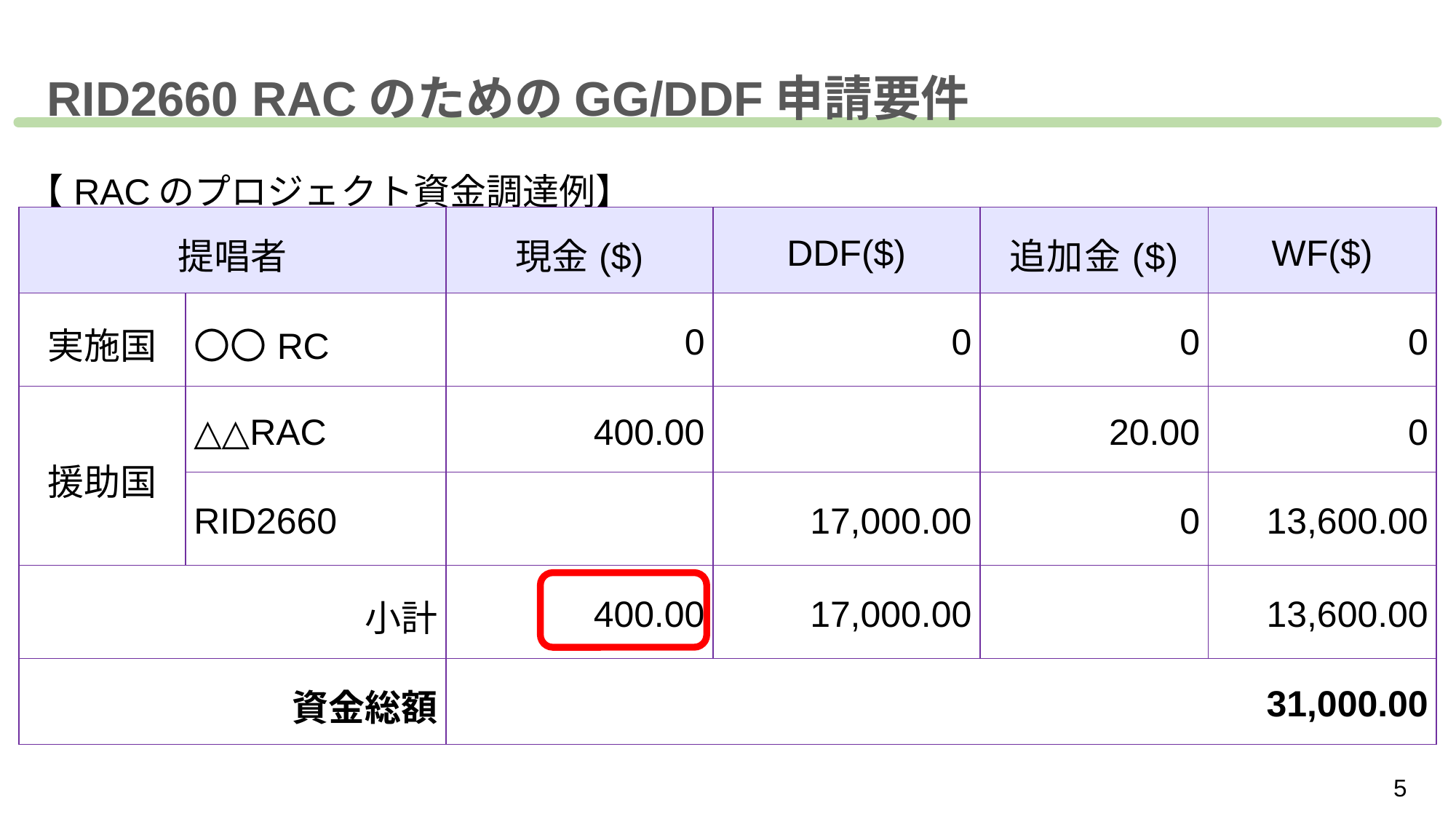

RID2660 RACのためのGG/DDF申請要件
| 【RACのプロジェクト資金調達例】 |  |  |  |  |  |
| --- | --- | --- | --- | --- | --- |
| 提唱者 |  | 現金($) | DDF($) | 追加金($) | WF($) |
| 実施国 | 〇〇RC | 0 | 0 | 0 | 0 |
| 援助国 | △△RAC | 400.00 |  | 20.00 | 0 |
|  | RID2660 |  | 17,000.00 | 0 | 13,600.00 |
| 小計 |  | 400.00 | 17,000.00 |  | 13,600.00 |
| 資金総額 |  | 31,000.00 |  |  |  |

5